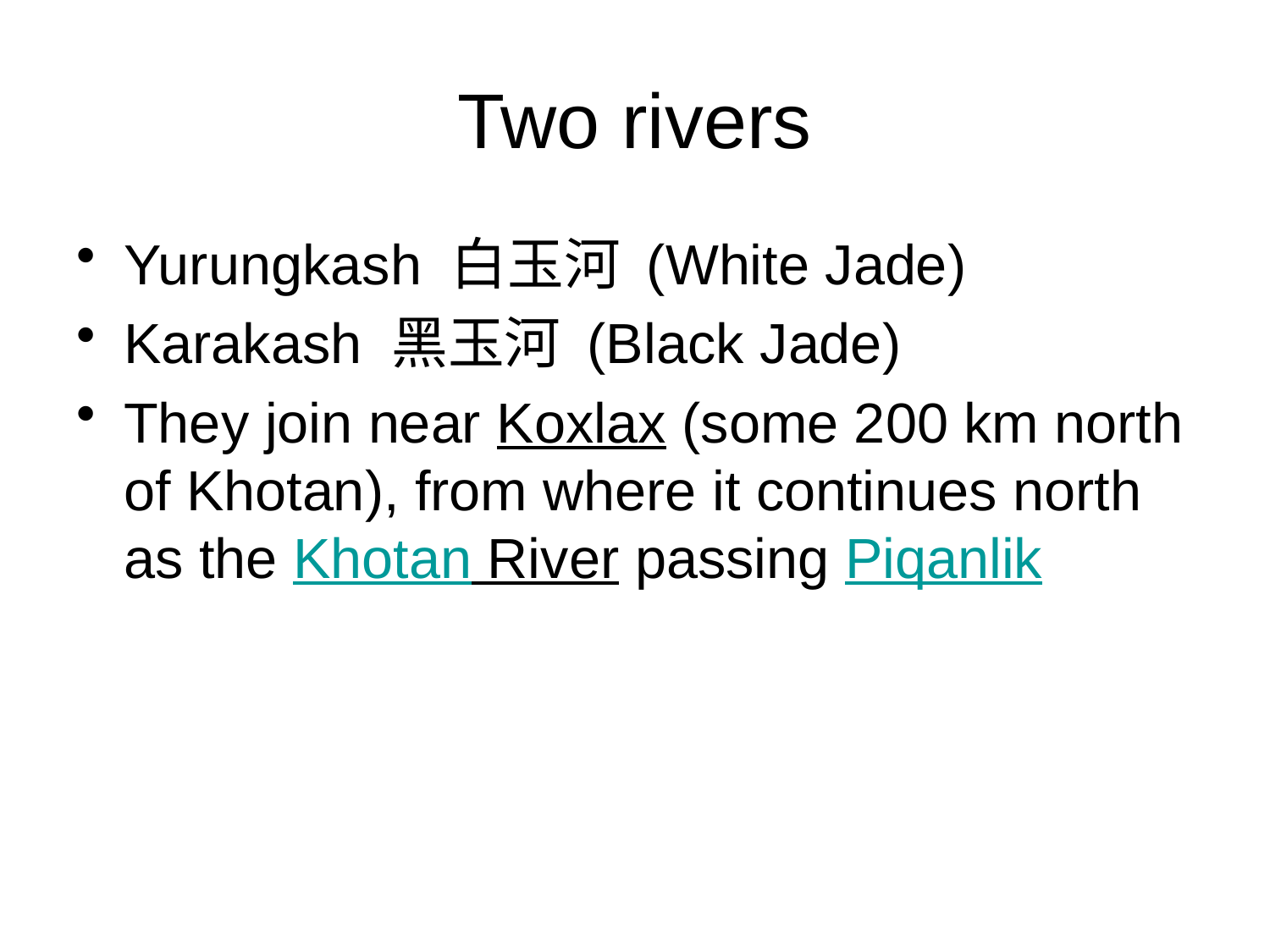

# Two rivers
Yurungkash 白玉河 (White Jade)
Karakash 黑玉河 (Black Jade)
They join near Koxlax (some 200 km north of Khotan), from where it continues north as the Khotan River passing Piqanlik